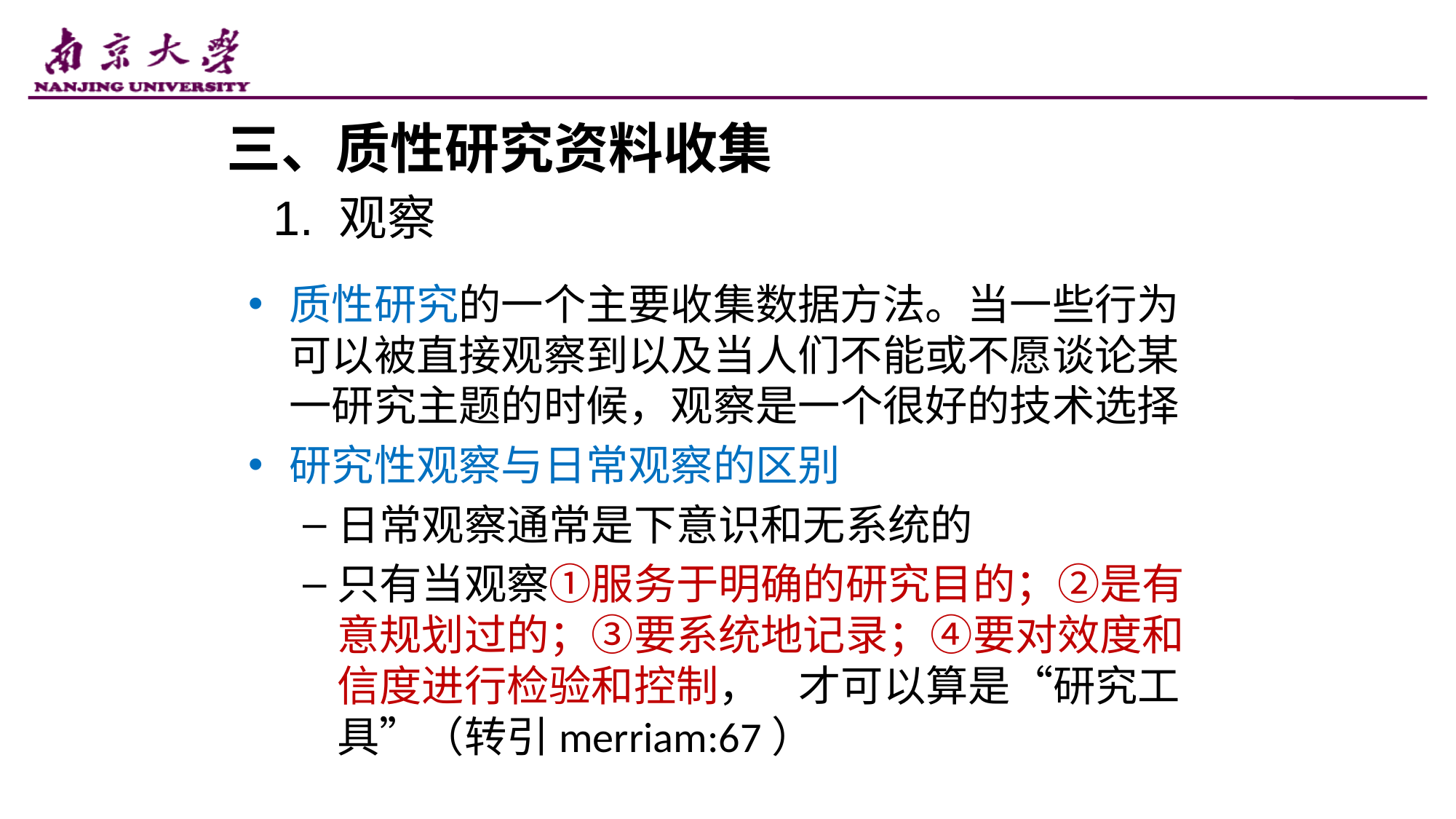

三、质性研究资料收集
1. 观察
质性研究的一个主要收集数据方法。当一些行为可以被直接观察到以及当人们不能或不愿谈论某一研究主题的时候，观察是一个很好的技术选择
研究性观察与日常观察的区别
日常观察通常是下意识和无系统的
只有当观察①服务于明确的研究目的；②是有意规划过的；③要系统地记录；④要对效度和信度进行检验和控制，    才可以算是“研究工具”（转引merriam:67）